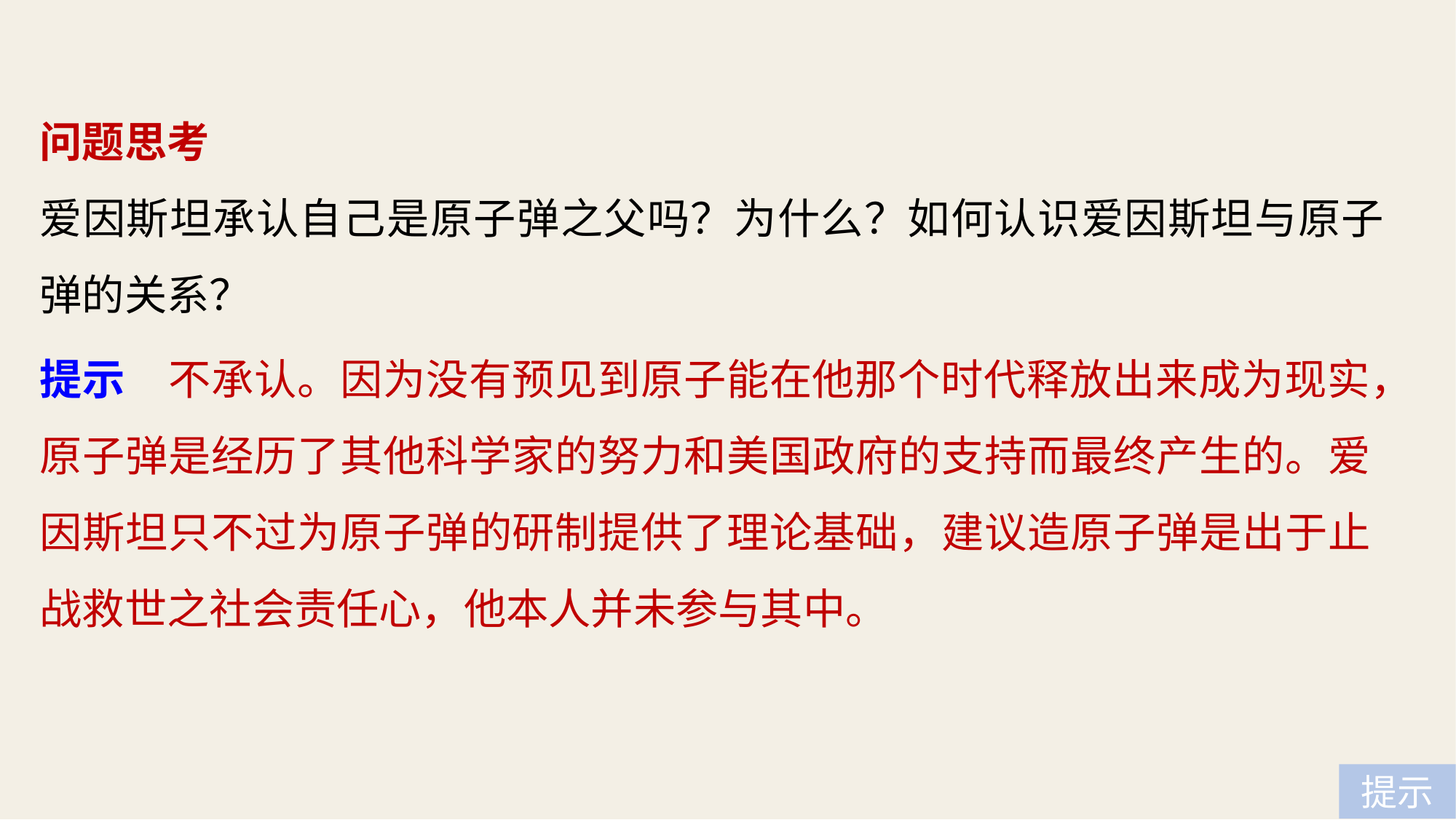

问题思考
爱因斯坦承认自己是原子弹之父吗？为什么？如何认识爱因斯坦与原子弹的关系？
提示　不承认。因为没有预见到原子能在他那个时代释放出来成为现实，原子弹是经历了其他科学家的努力和美国政府的支持而最终产生的。爱因斯坦只不过为原子弹的研制提供了理论基础，建议造原子弹是出于止战救世之社会责任心，他本人并未参与其中。
提示